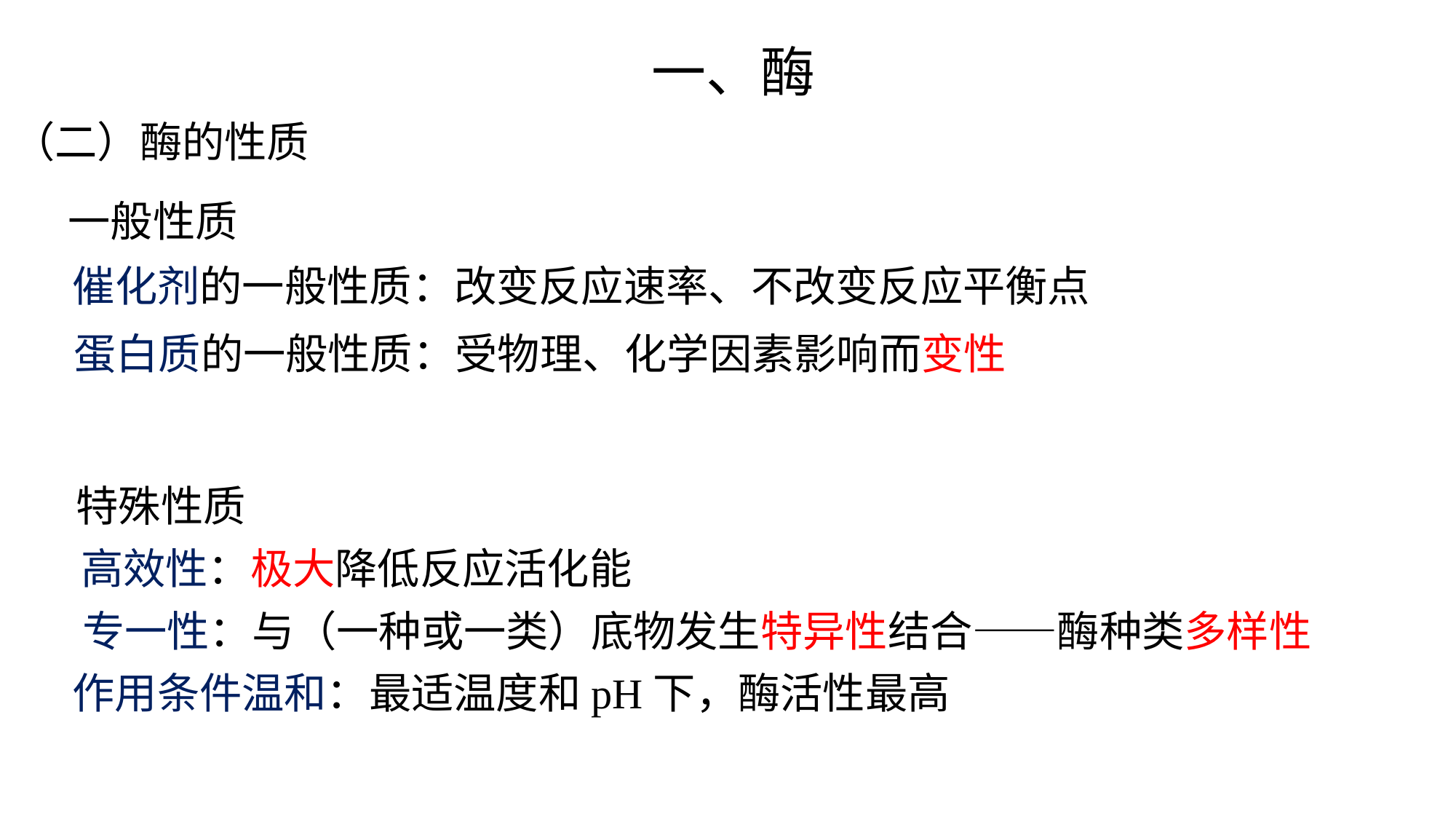

一、酶
（二）酶的性质
一般性质
催化剂的一般性质：改变反应速率、不改变反应平衡点
蛋白质的一般性质：受物理、化学因素影响而变性
特殊性质
高效性：极大降低反应活化能
专一性：与（一种或一类）底物发生特异性结合——酶种类多样性
作用条件温和：最适温度和pH下，酶活性最高